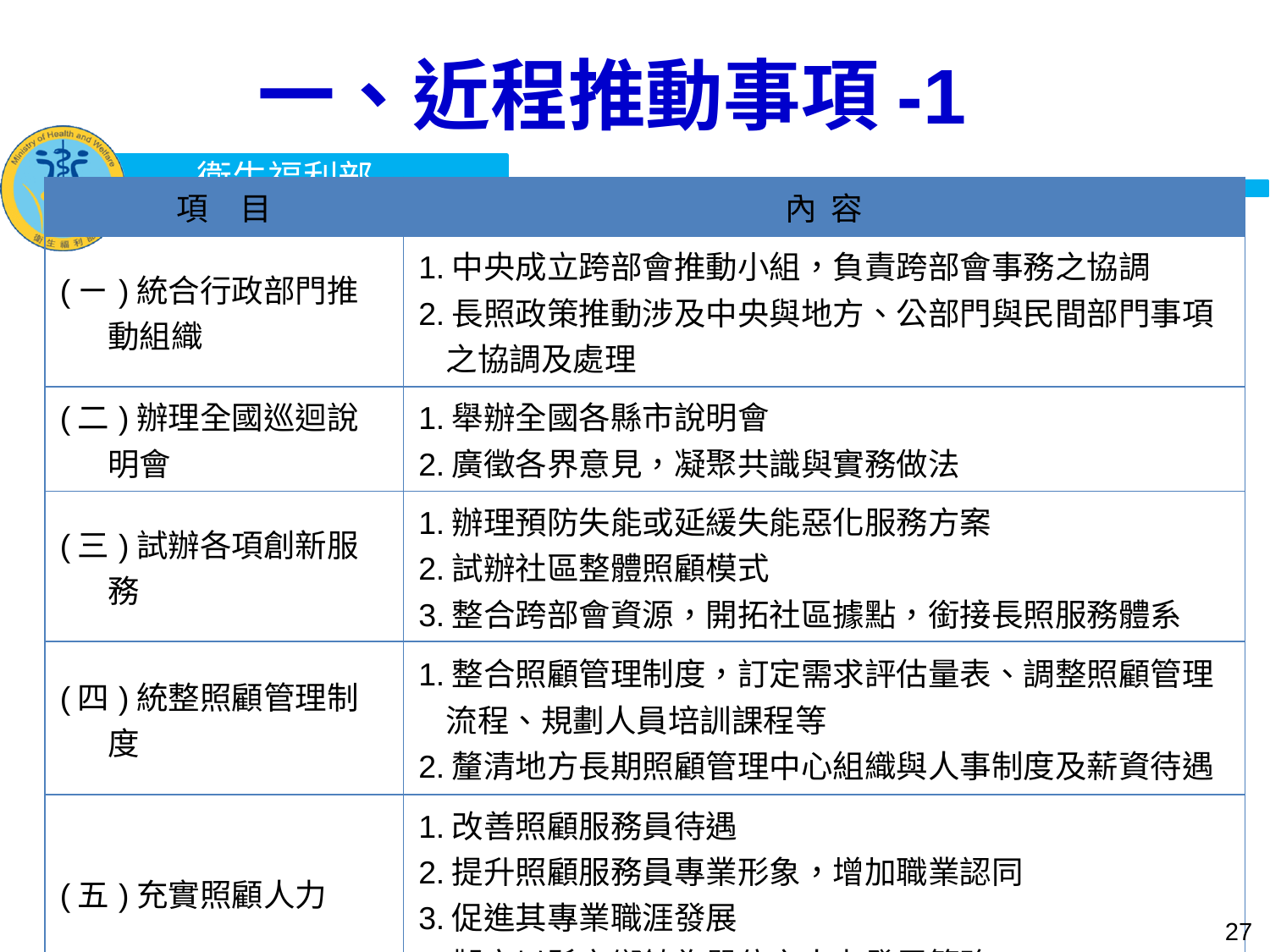

一、近程推動事項-1
| 項　目 | 內 容 |
| --- | --- |
| (ㄧ)統合行政部門推動組織 | 1.中央成立跨部會推動小組，負責跨部會事務之協調 2.長照政策推動涉及中央與地方、公部門與民間部門事項之協調及處理 |
| (二)辦理全國巡迴說明會 | 1.舉辦全國各縣市說明會 2.廣徵各界意見，凝聚共識與實務做法 |
| (三)試辦各項創新服務 | 1.辦理預防失能或延緩失能惡化服務方案 2.試辦社區整體照顧模式 3.整合跨部會資源，開拓社區據點，銜接長照服務體系 |
| (四)統整照顧管理制度 | 1.整合照顧管理制度，訂定需求評估量表、調整照顧管理流程、規劃人員培訓課程等 2.釐清地方長期照顧管理中心組織與人事制度及薪資待遇 |
| (五)充實照顧人力 | 1.改善照顧服務員待遇 2.提升照顧服務員專業形象，增加職業認同 3.促進其專業職涯發展 4.擬定以縣市鄉鎮為單位之人力發展策略 |
27